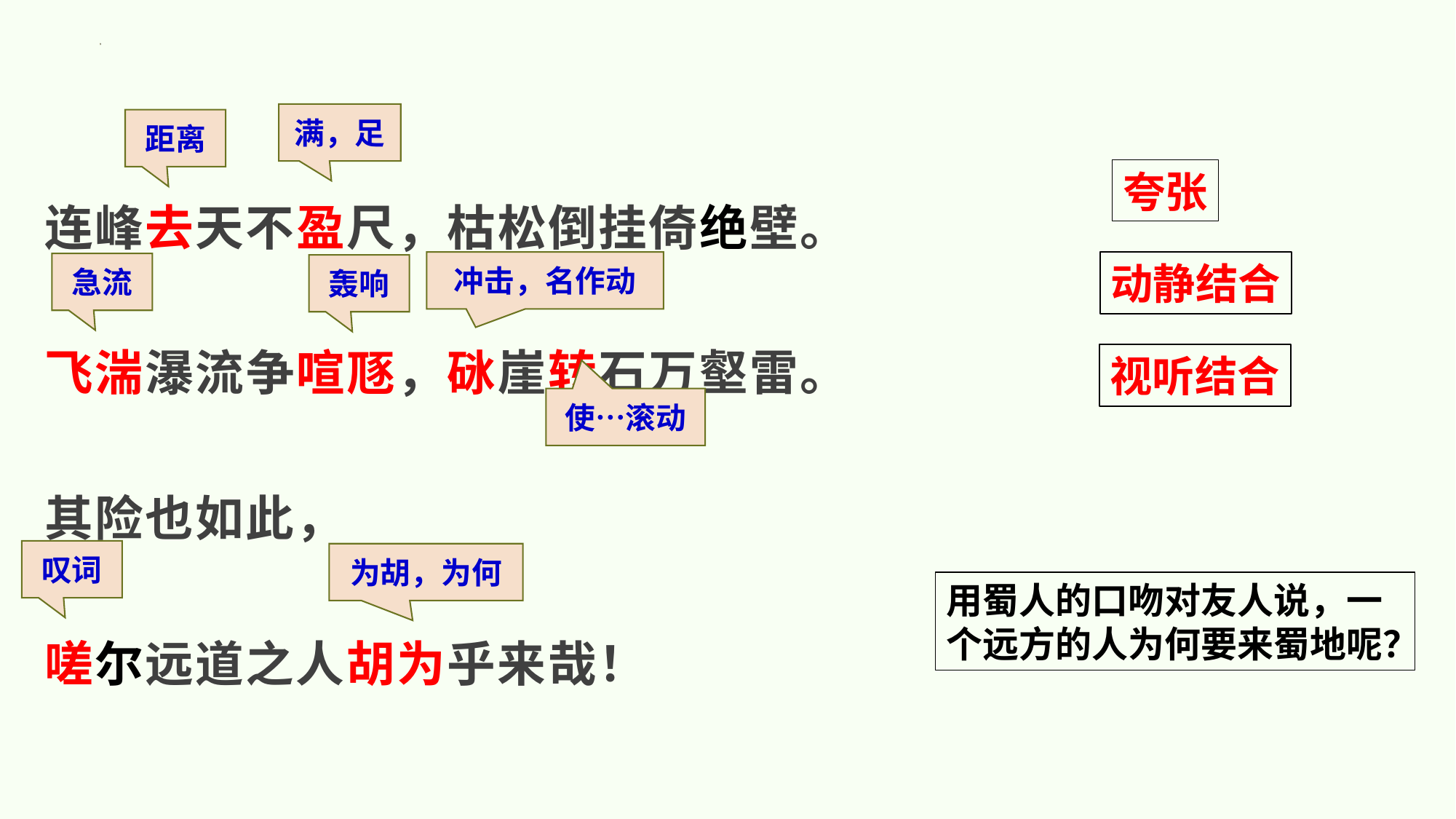

满，足
连峰去天不盈尺，枯松倒挂倚绝壁。
飞湍瀑流争喧豗，砯崖转石万壑雷。
其险也如此，
嗟尔远道之人胡为乎来哉！
距离
夸张
冲击，名作动
动静结合
急流
轰响
视听结合
使…滚动
叹词
为胡，为何
用蜀人的口吻对友人说，一个远方的人为何要来蜀地呢？